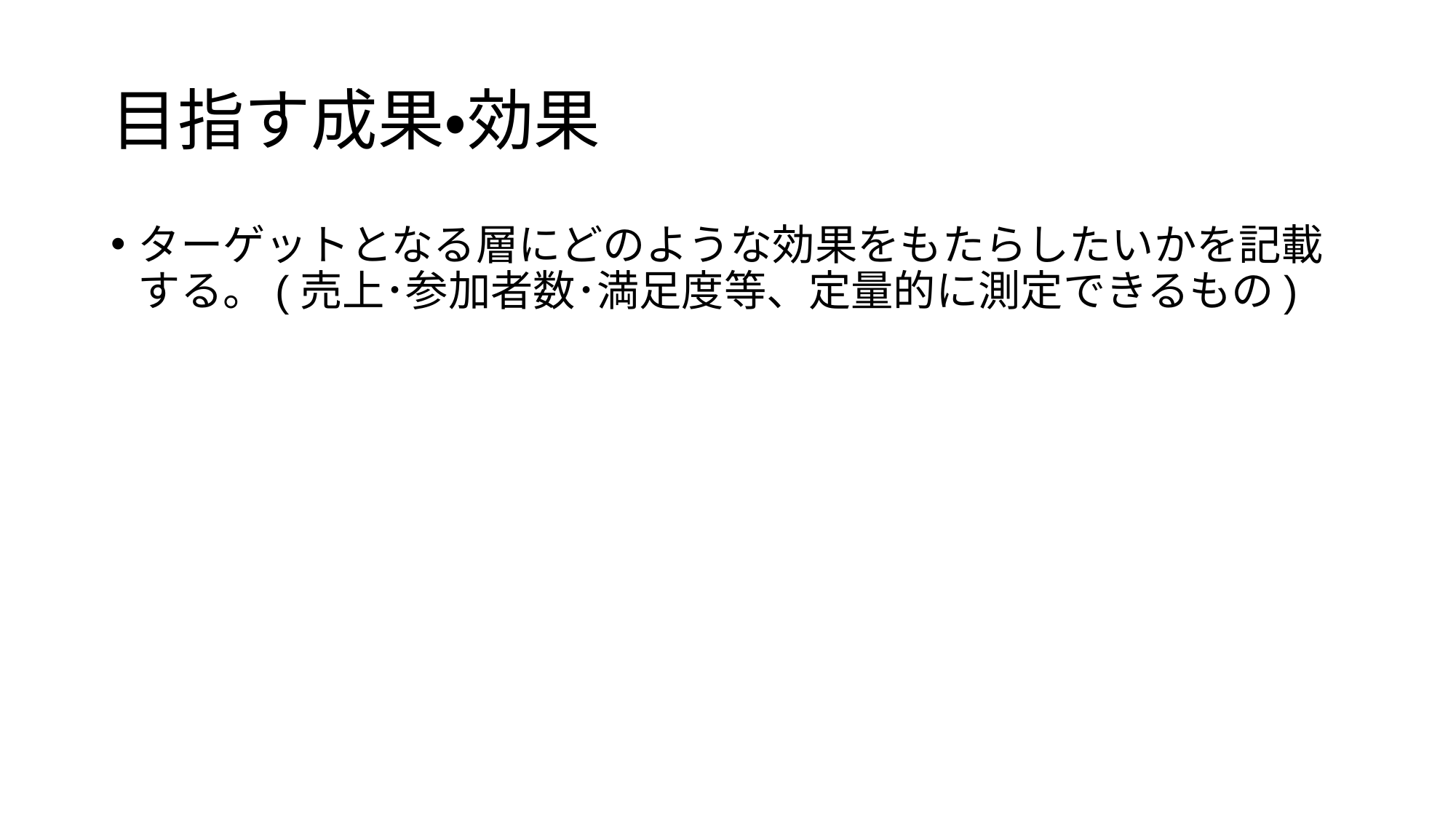

# 目指す成果・効果
ターゲットとなる層にどのような効果をもたらしたいかを記載する。(売上･参加者数･満足度等、定量的に測定できるもの)